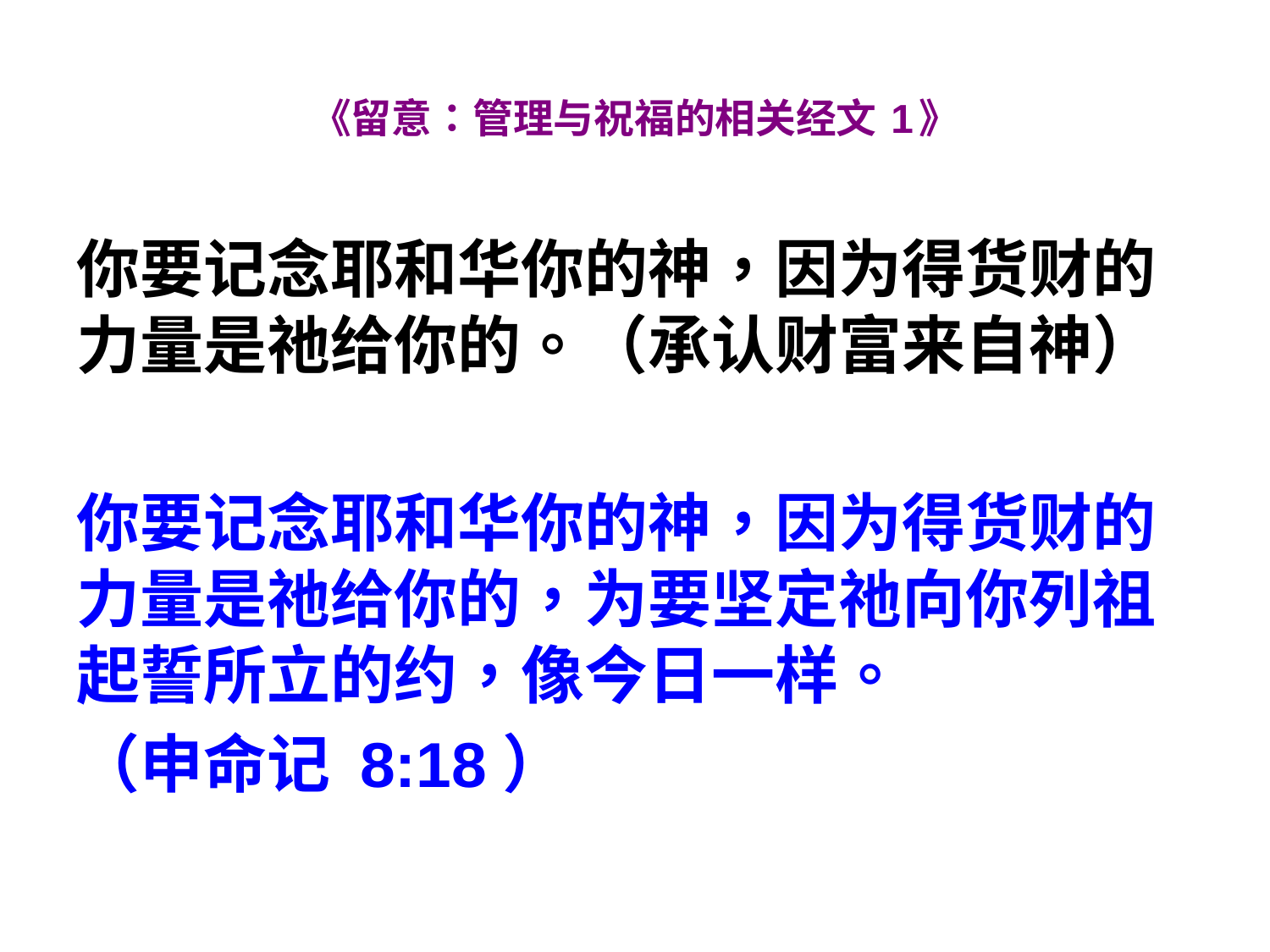

# 《留意：管理与祝福的相关经文 1》
你要记念耶和华你的神，因为得货财的力量是祂给你的。（承认财富来自神）

你要记念耶和华你的神，因为得货财的力量是祂给你的，为要坚定祂向你列祖起誓所立的约，像今日一样。
（申命记 8:18）